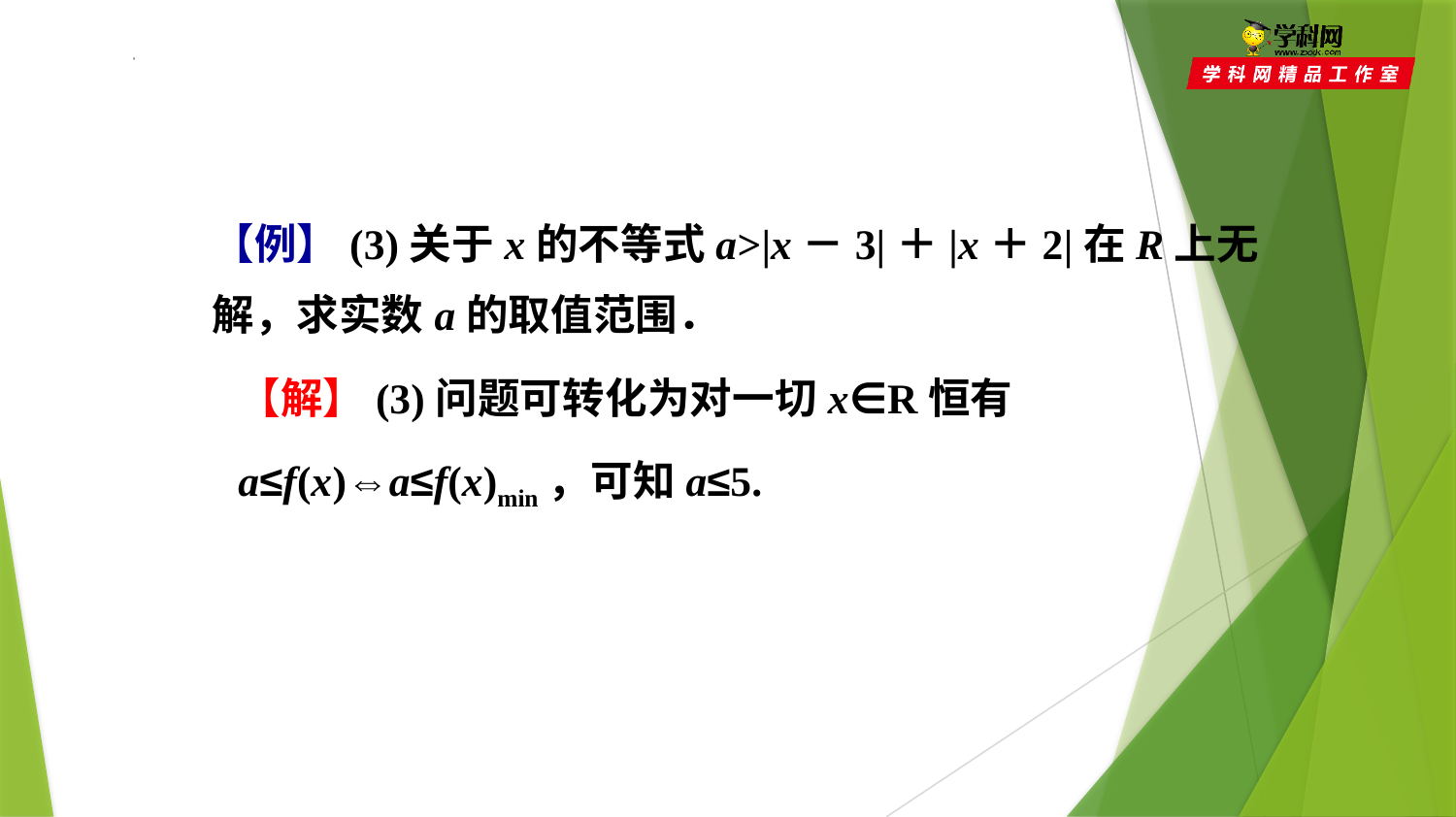

【例】(3)关于x的不等式a>|x－3|＋|x＋2|在R上无解，求实数a的取值范围．
【解】(3)问题可转化为对一切x∈R恒有
a≤f(x)⇔a≤f(x)min，可知a≤5.